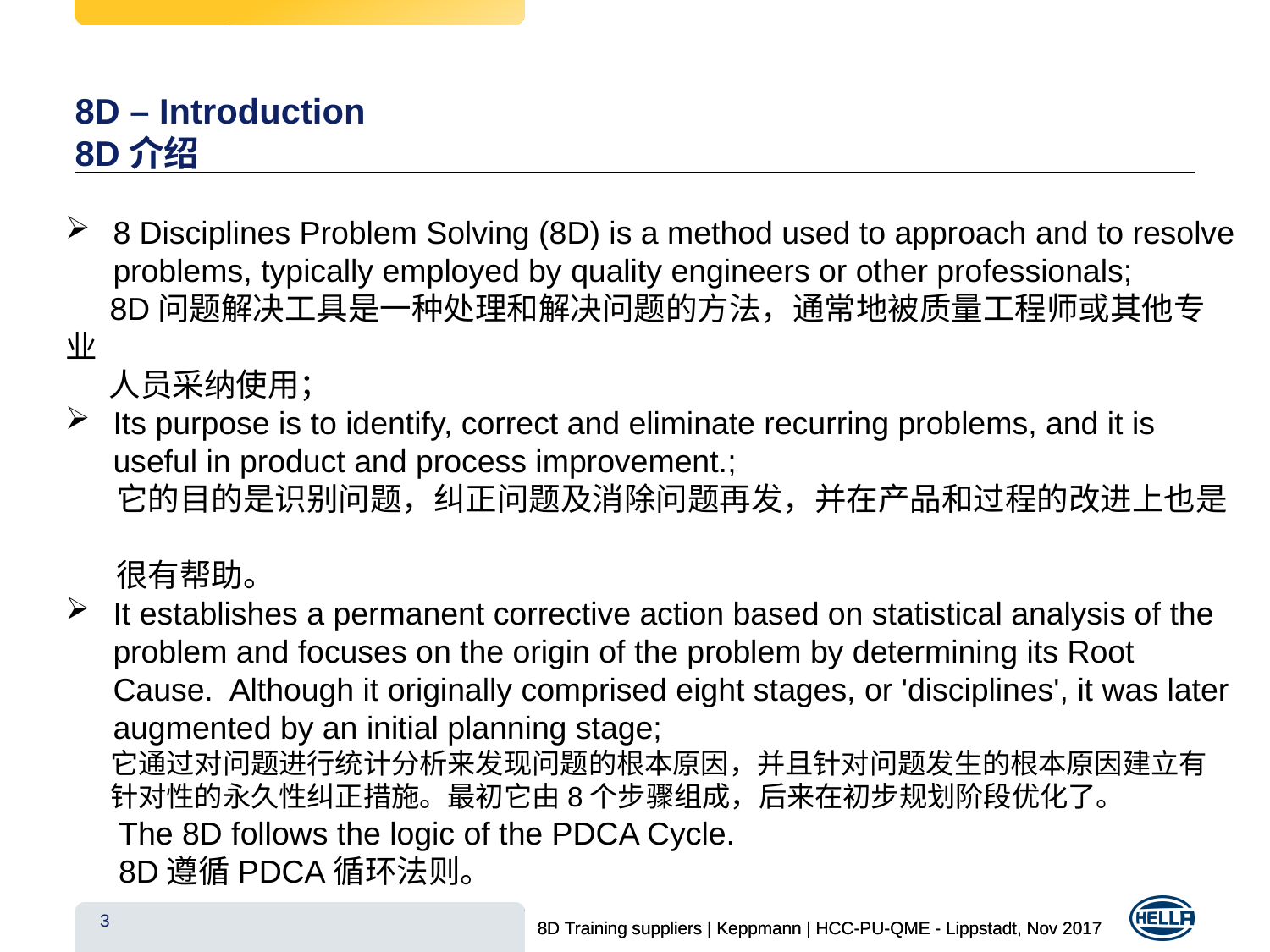

# 8D – Introduction 8D介绍
8 Disciplines Problem Solving (8D) is a method used to approach and to resolve problems, typically employed by quality engineers or other professionals;
     8D问题解决工具是一种处理和解决问题的方法，通常地被质量工程师或其他专业
     人员采纳使用；
Its purpose is to identify, correct and eliminate recurring problems, and it is useful in product and process improvement.;
      它的目的是识别问题，纠正问题及消除问题再发，并在产品和过程的改进上也是
      很有帮助。
It establishes a permanent corrective action based on statistical analysis of the problem and focuses on the origin of the problem by determining its Root Cause.  Although it originally comprised eight stages, or 'disciplines', it was later augmented by an initial planning stage;
      它通过对问题进行统计分析来发现问题的根本原因，并且针对问题发生的根本原因建立有
      针对性的永久性纠正措施。最初它由8个步骤组成，后来在初步规划阶段优化了。
      The 8D follows the logic of the PDCA Cycle.
      8D遵循PDCA循环法则。
3
8D Training suppliers | Keppmann | HCC-PU-QME - Lippstadt, Nov 2017